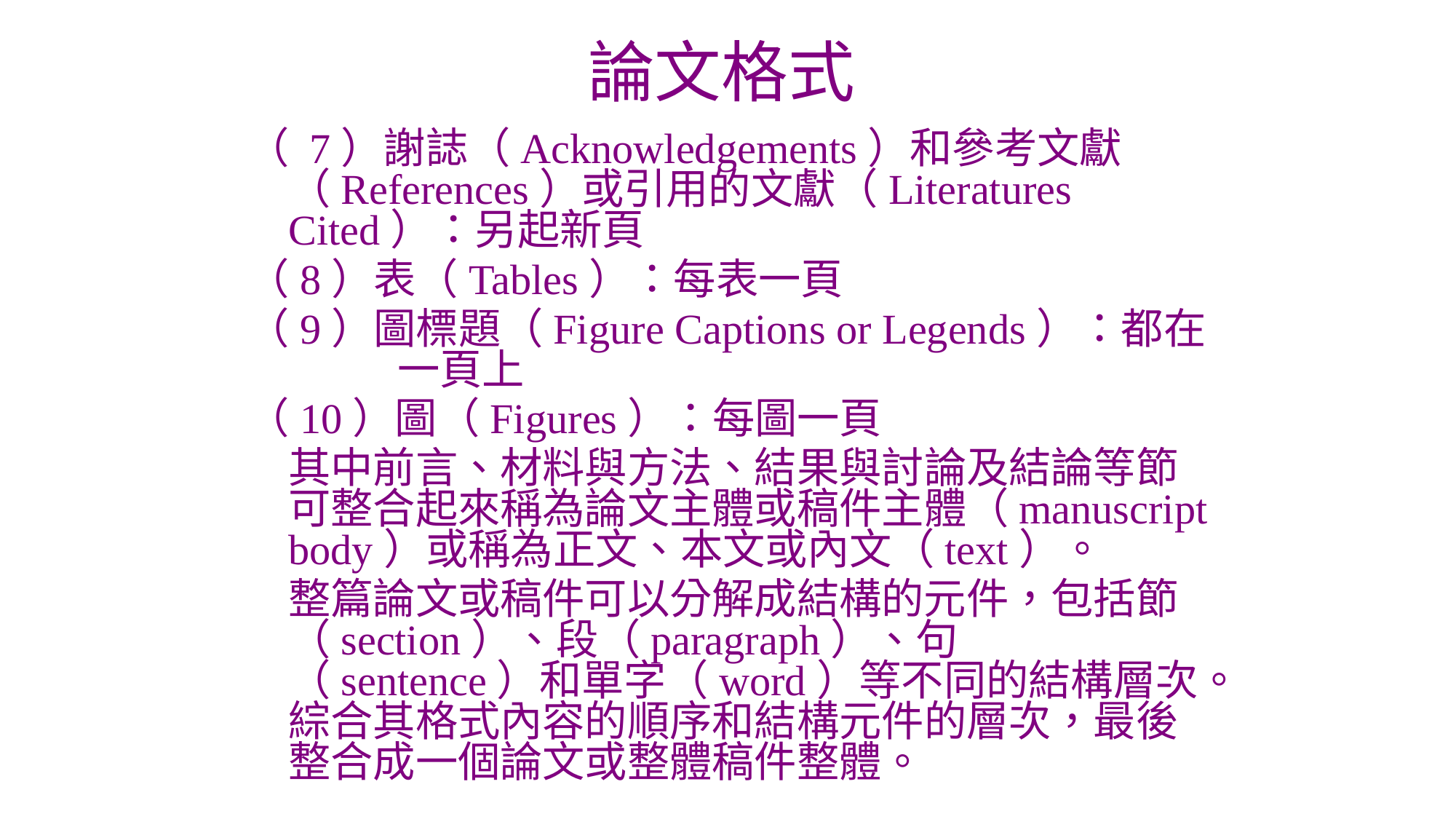

# 論文格式
（ 7）謝誌（Acknowledgements）和參考文獻	（References）或引用的文獻（Literatures 	Cited）：另起新頁
（8）表（Tables）：每表一頁
（9）圖標題（Figure Captions or Legends）：都在	一頁上
（10）圖（Figures）：每圖一頁
	其中前言、材料與方法、結果與討論及結論等節可整合起來稱為論文主體或稿件主體（manuscript body）或稱為正文、本文或內文（text）。
	整篇論文或稿件可以分解成結構的元件，包括節（section）、段（paragraph）、句（sentence）和單字（word）等不同的結構層次。綜合其格式內容的順序和結構元件的層次，最後整合成一個論文或整體稿件整體。